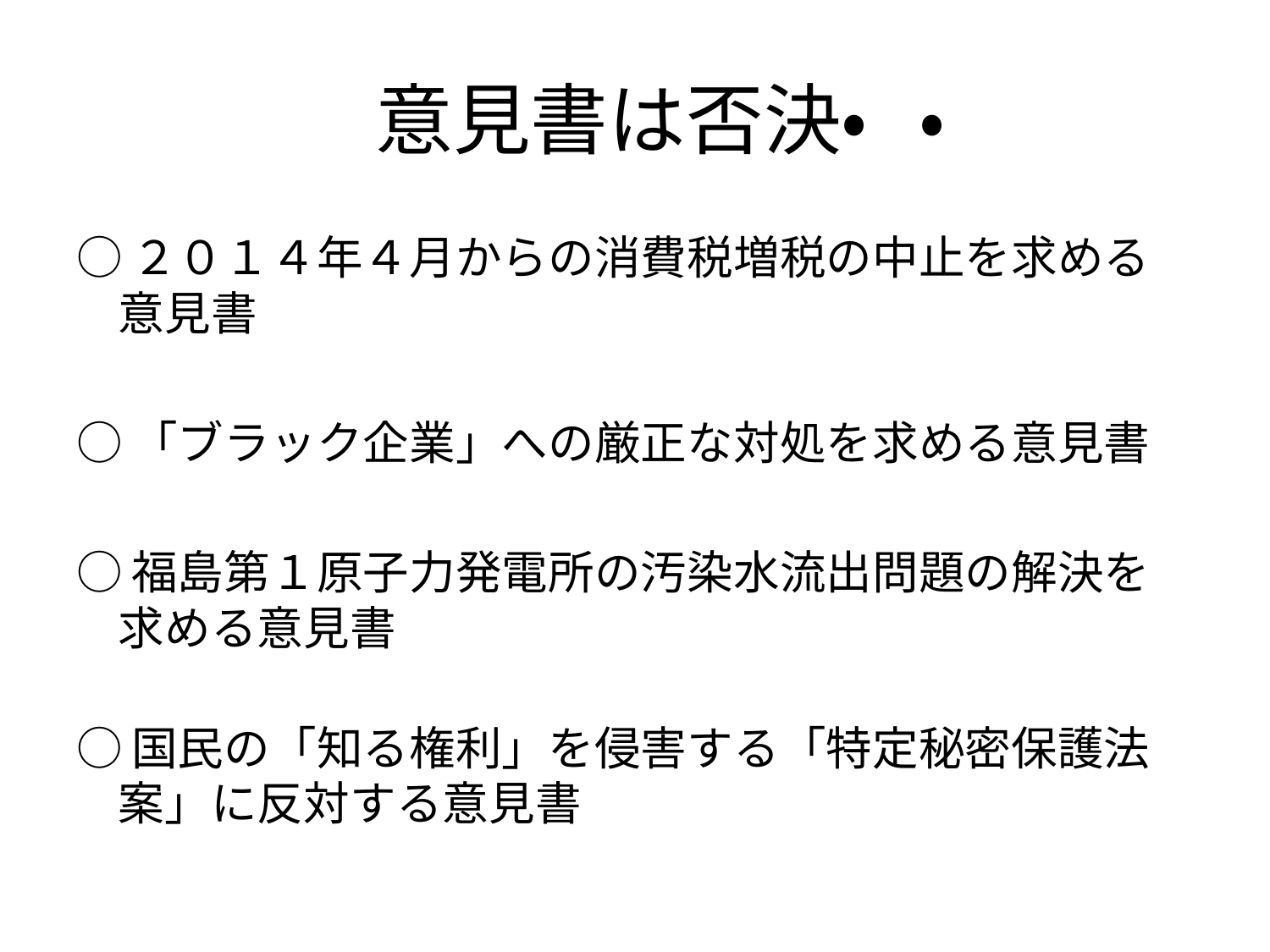

# 意見書は否決・・
○２０１４年４月からの消費税増税の中止を求める意見書

○「ブラック企業」への厳正な対処を求める意見書

○福島第１原子力発電所の汚染水流出問題の解決を求める意見書
○国民の「知る権利」を侵害する「特定秘密保護法案」に反対する意見書